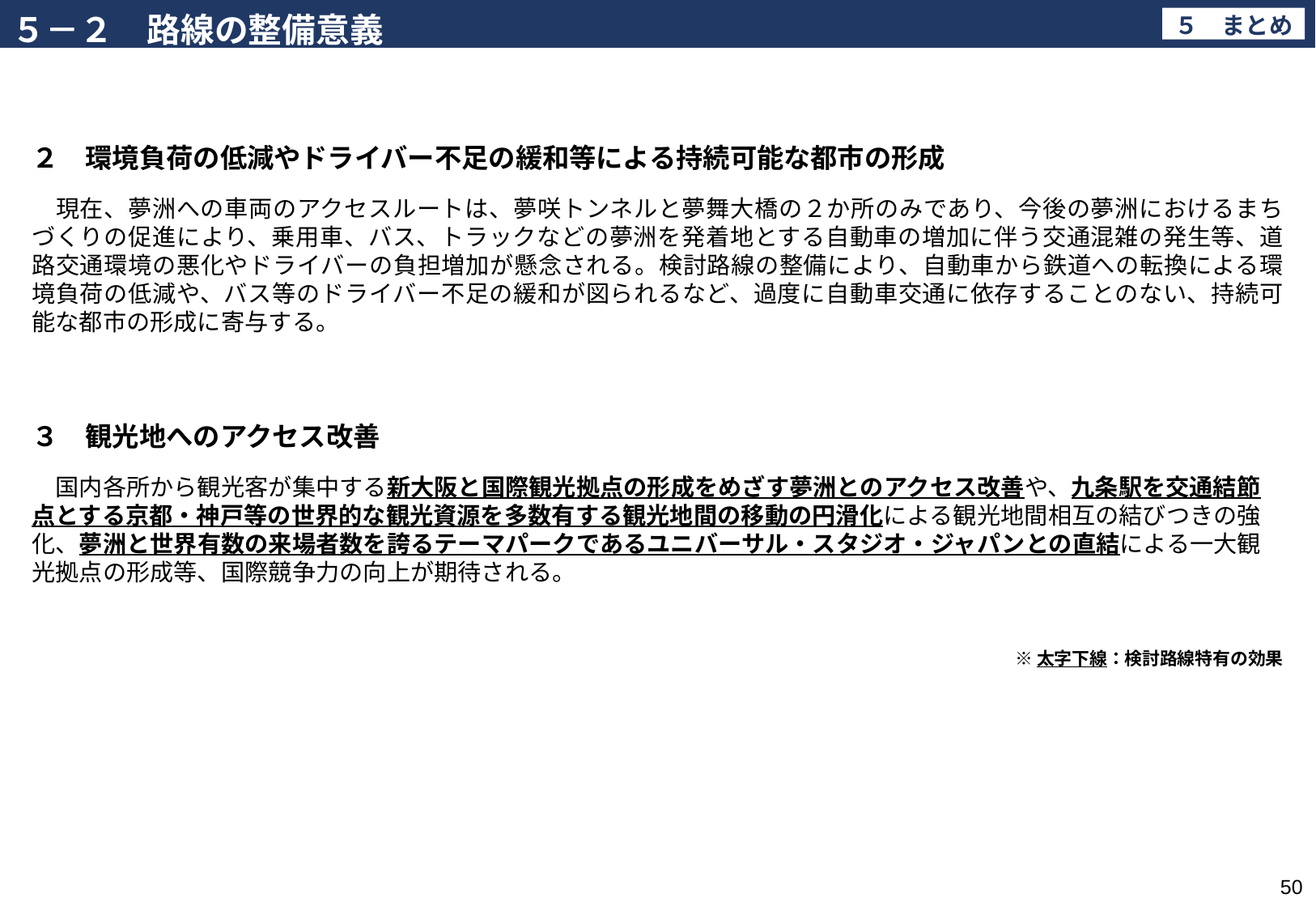

５－２　路線の整備意義
５　まとめ
２　環境負荷の低減やドライバー不足の緩和等による持続可能な都市の形成
　現在、夢洲への車両のアクセスルートは、夢咲トンネルと夢舞大橋の２か所のみであり、今後の夢洲におけるまちづくりの促進により、乗用車、バス、トラックなどの夢洲を発着地とする自動車の増加に伴う交通混雑の発生等、道路交通環境の悪化やドライバーの負担増加が懸念される。検討路線の整備により、自動車から鉄道への転換による環境負荷の低減や、バス等のドライバー不足の緩和が図られるなど、過度に自動車交通に依存することのない、持続可能な都市の形成に寄与する。
３　観光地へのアクセス改善
　国内各所から観光客が集中する新大阪と国際観光拠点の形成をめざす夢洲とのアクセス改善や、九条駅を交通結節点とする京都・神戸等の世界的な観光資源を多数有する観光地間の移動の円滑化による観光地間相互の結びつきの強化、夢洲と世界有数の来場者数を誇るテーマパークであるユニバーサル・スタジオ・ジャパンとの直結による一大観光拠点の形成等、国際競争力の向上が期待される。
※太字下線：検討路線特有の効果
50